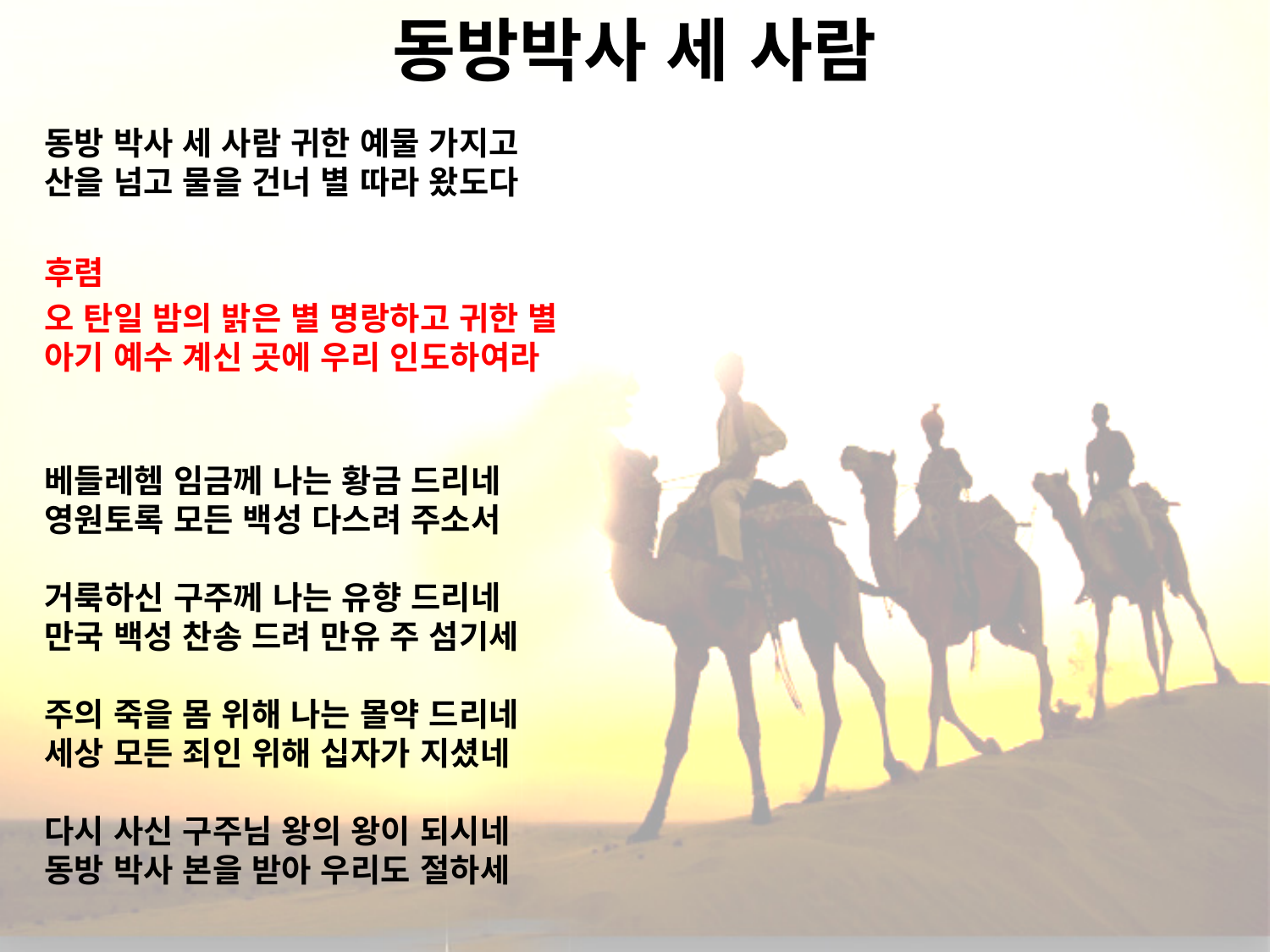

# 동방박사 세 사람
동방 박사 세 사람 귀한 예물 가지고
산을 넘고 물을 건너 별 따라 왔도다

후렴
오 탄일 밤의 밝은 별 명랑하고 귀한 별
아기 예수 계신 곳에 우리 인도하여라
베들레헴 임금께 나는 황금 드리네
영원토록 모든 백성 다스려 주소서
거룩하신 구주께 나는 유향 드리네
만국 백성 찬송 드려 만유 주 섬기세
주의 죽을 몸 위해 나는 몰약 드리네
세상 모든 죄인 위해 십자가 지셨네
다시 사신 구주님 왕의 왕이 되시네
동방 박사 본을 받아 우리도 절하세